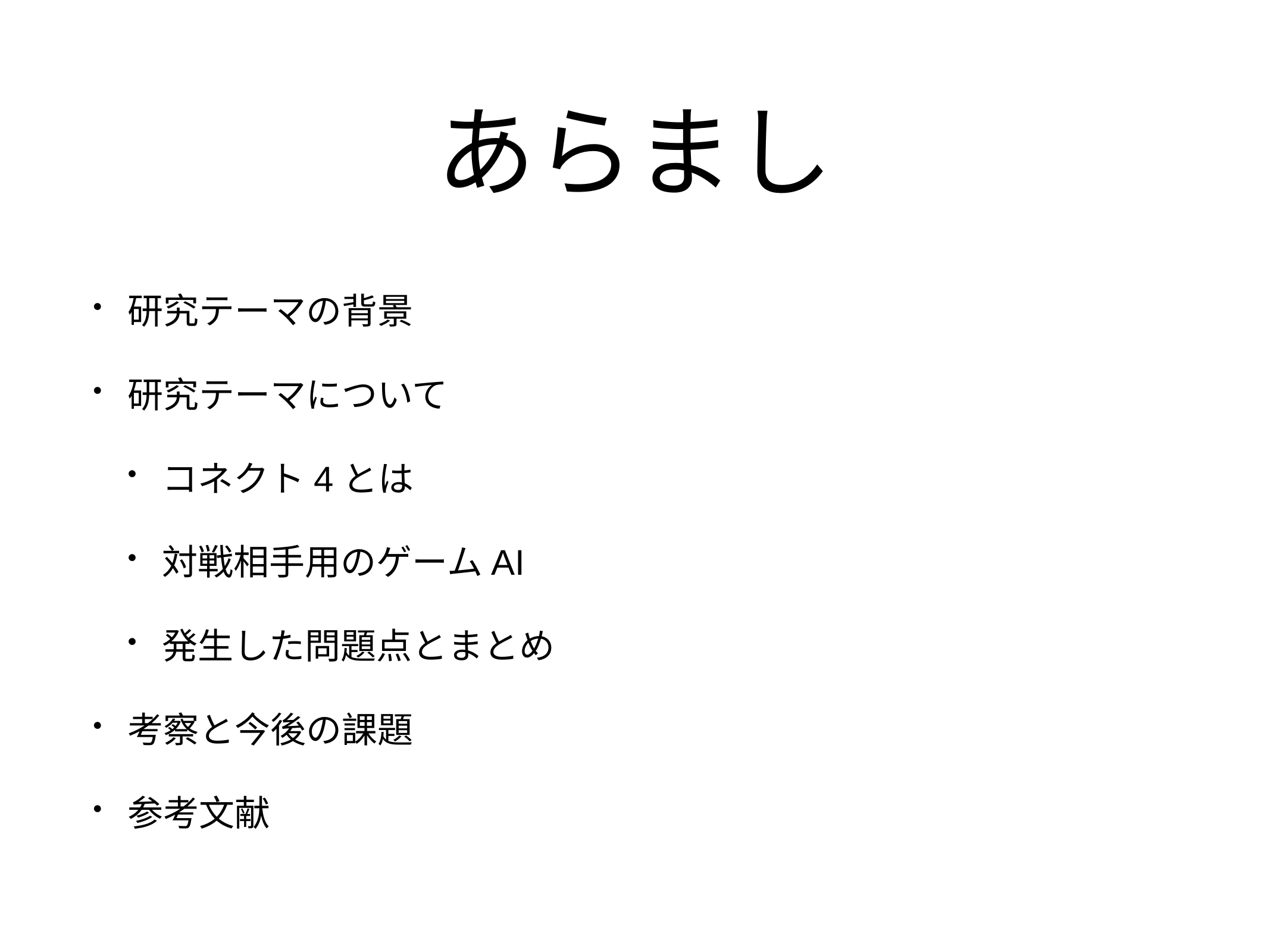

# あらまし
研究テーマの背景
研究テーマについて
コネクト4とは
対戦相手用のゲームAI
発生した問題点とまとめ
考察と今後の課題
参考文献